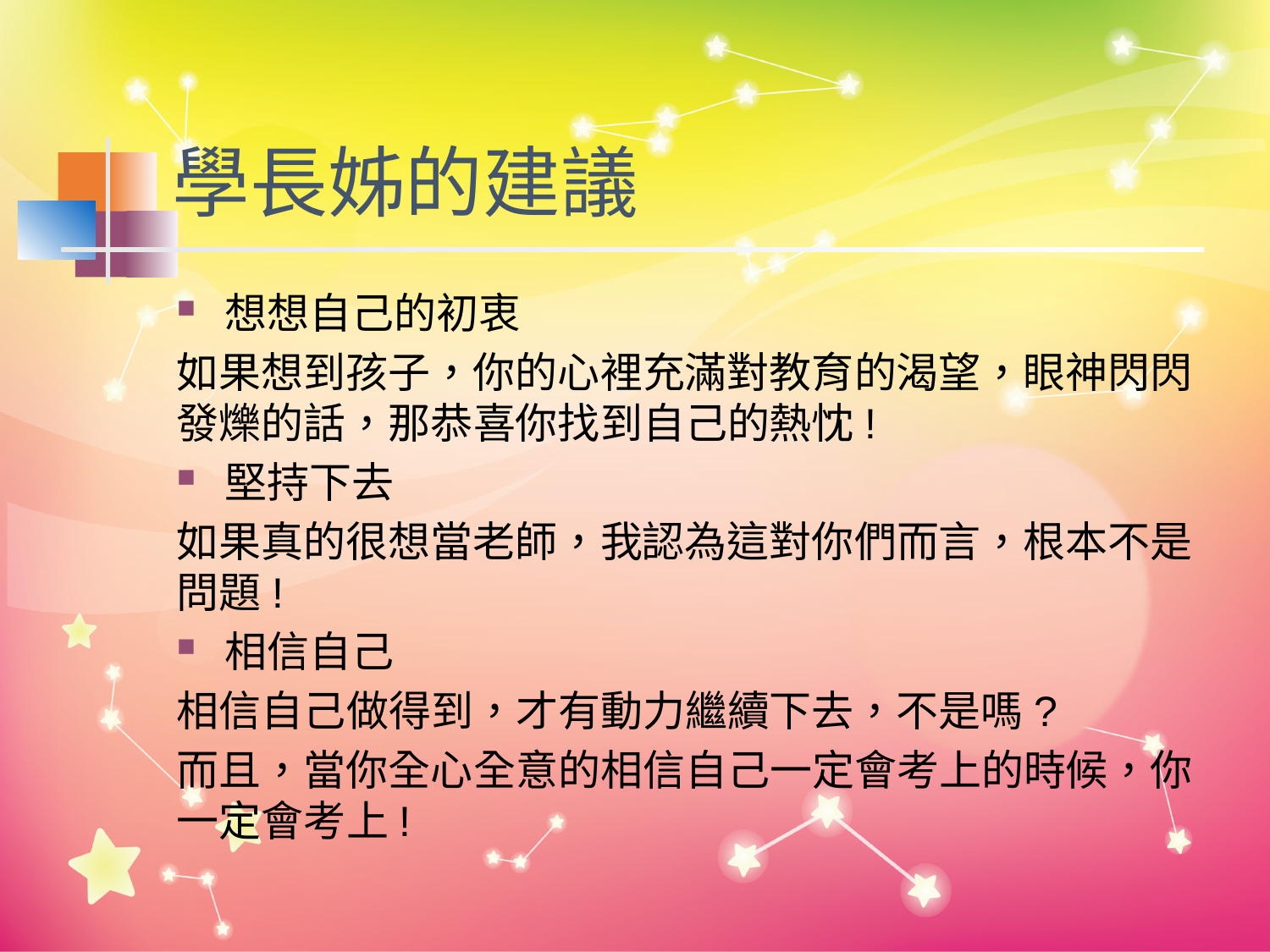

# 學長姊的建議
想想自己的初衷
如果想到孩子，你的心裡充滿對教育的渴望，眼神閃閃發爍的話，那恭喜你找到自己的熱忱!
堅持下去
如果真的很想當老師，我認為這對你們而言，根本不是問題!
相信自己
相信自己做得到，才有動力繼續下去，不是嗎?
而且，當你全心全意的相信自己一定會考上的時候，你一定會考上!